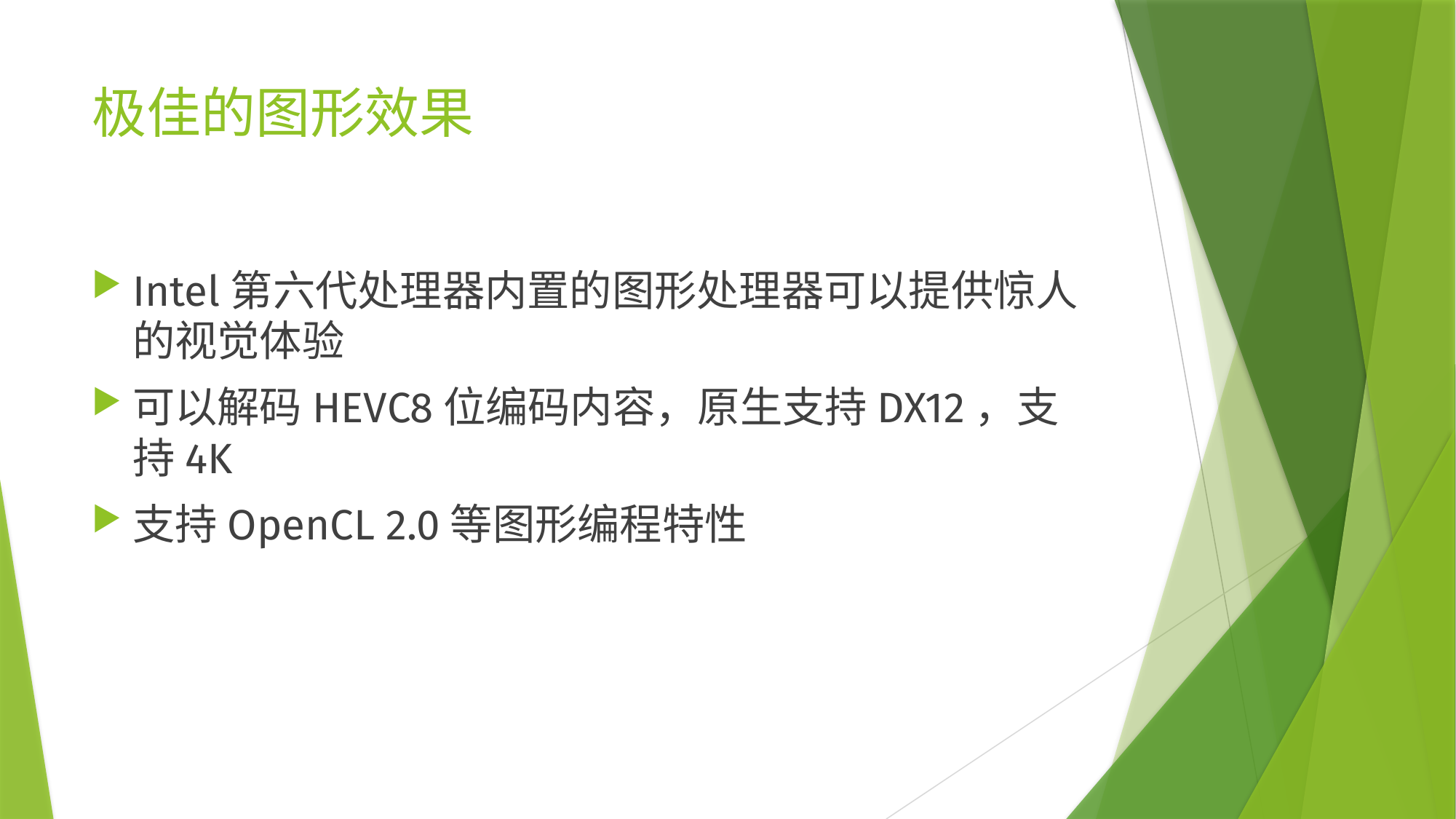

# 极佳的图形效果
Intel第六代处理器内置的图形处理器可以提供惊人的视觉体验
可以解码HEVC8位编码内容，原生支持DX12，支持4K
支持OpenCL 2.0等图形编程特性